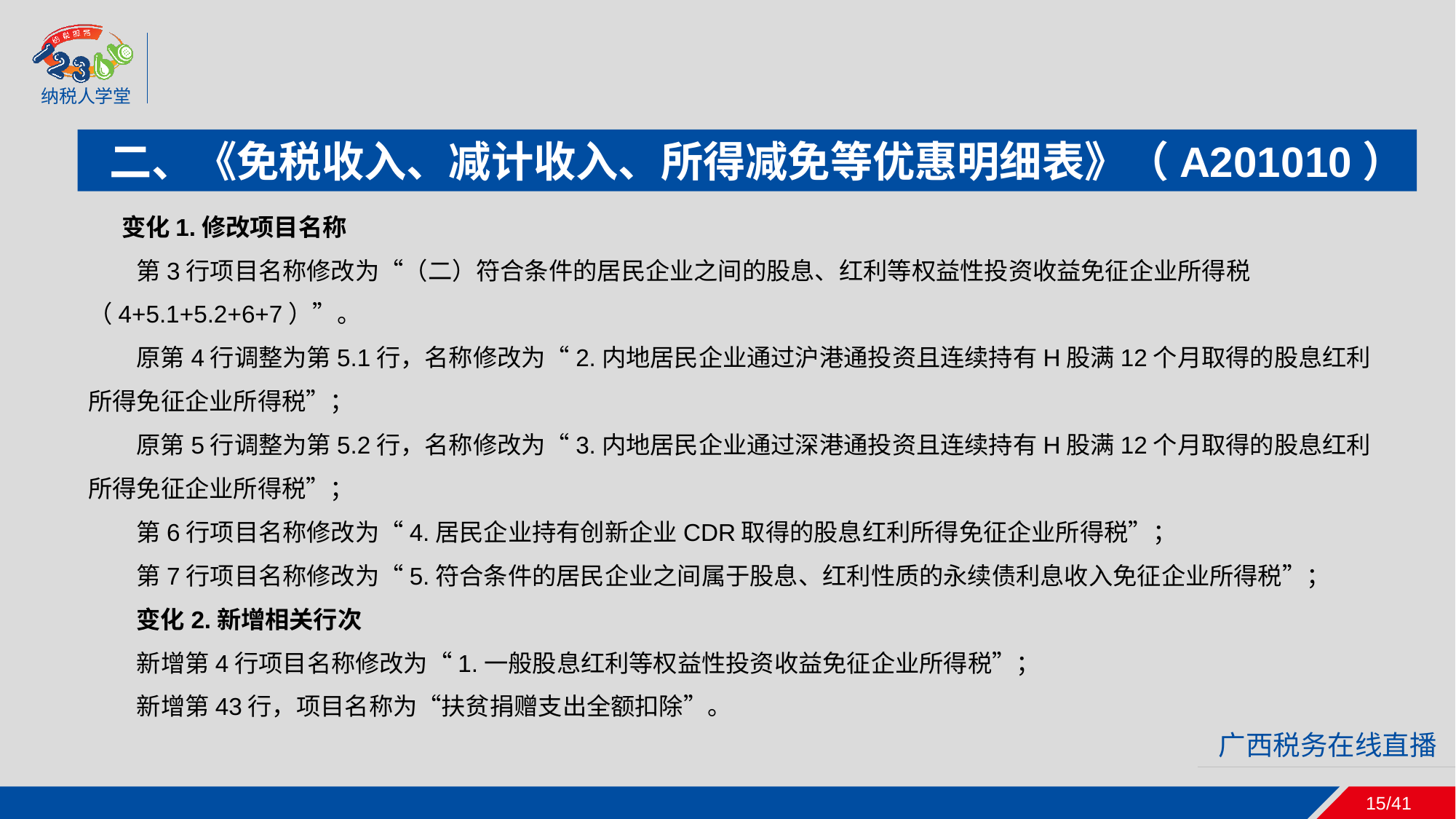

二、《免税收入、减计收入、所得减免等优惠明细表》（A201010）
     变化1.修改项目名称
　　第3行项目名称修改为“（二）符合条件的居民企业之间的股息、红利等权益性投资收益免征企业所得税（4+5.1+5.2+6+7）”。
　　原第4行调整为第5.1行，名称修改为“2.内地居民企业通过沪港通投资且连续持有H股满12个月取得的股息红利所得免征企业所得税”；
　　原第5行调整为第5.2行，名称修改为“3.内地居民企业通过深港通投资且连续持有H股满12个月取得的股息红利所得免征企业所得税”；
　　第6行项目名称修改为“4.居民企业持有创新企业CDR取得的股息红利所得免征企业所得税”；
　　第7行项目名称修改为“5.符合条件的居民企业之间属于股息、红利性质的永续债利息收入免征企业所得税”；
　　变化2.新增相关行次
　　新增第4行项目名称修改为“1.一般股息红利等权益性投资收益免征企业所得税”；
　　新增第43行，项目名称为“扶贫捐赠支出全额扣除”。